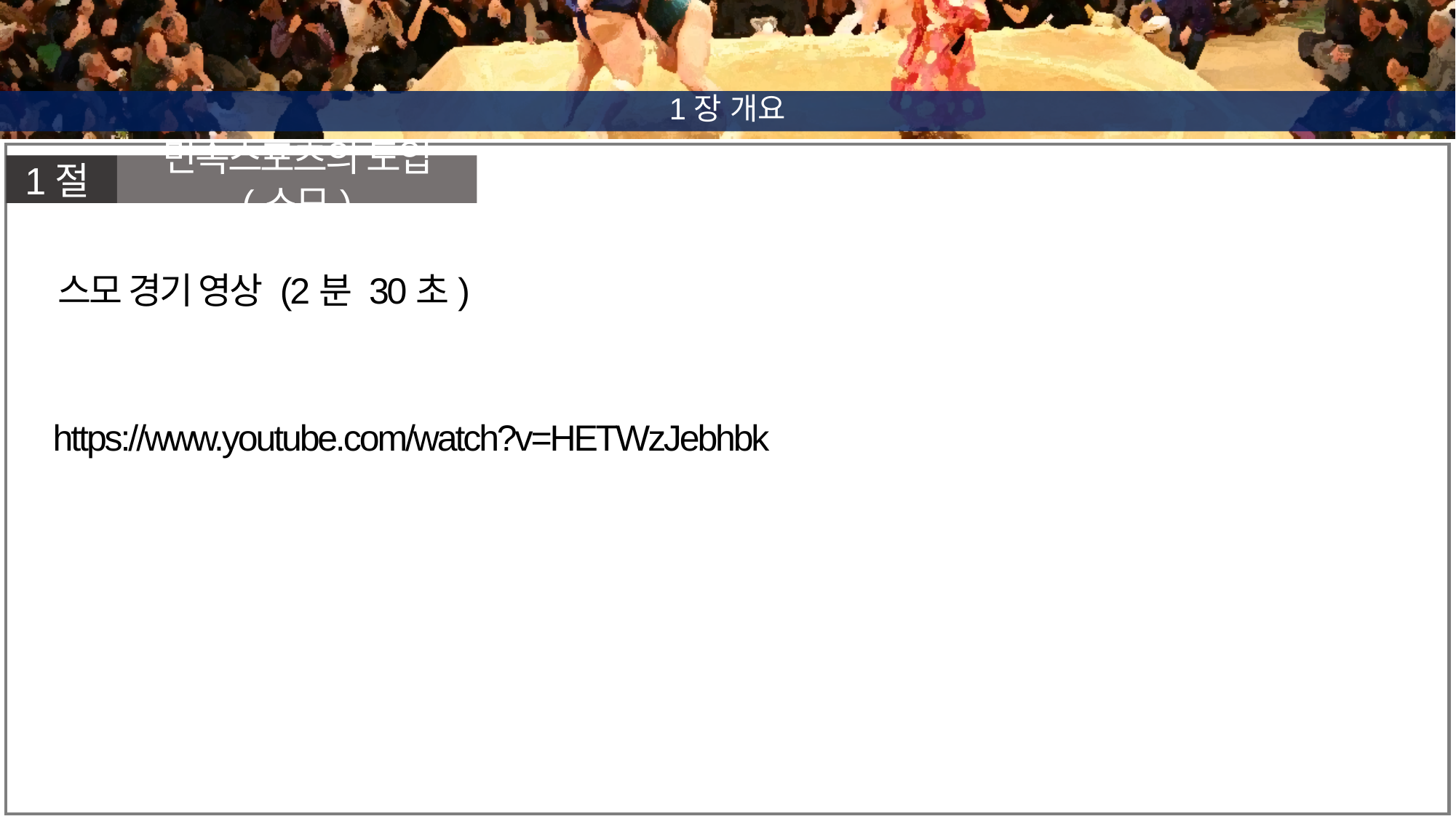

1장 개요
1절
민속스포츠의 도입 (스모)
스모 경기 영상 (2분 30초)
https://www.youtube.com/watch?v=HETWzJebhbk